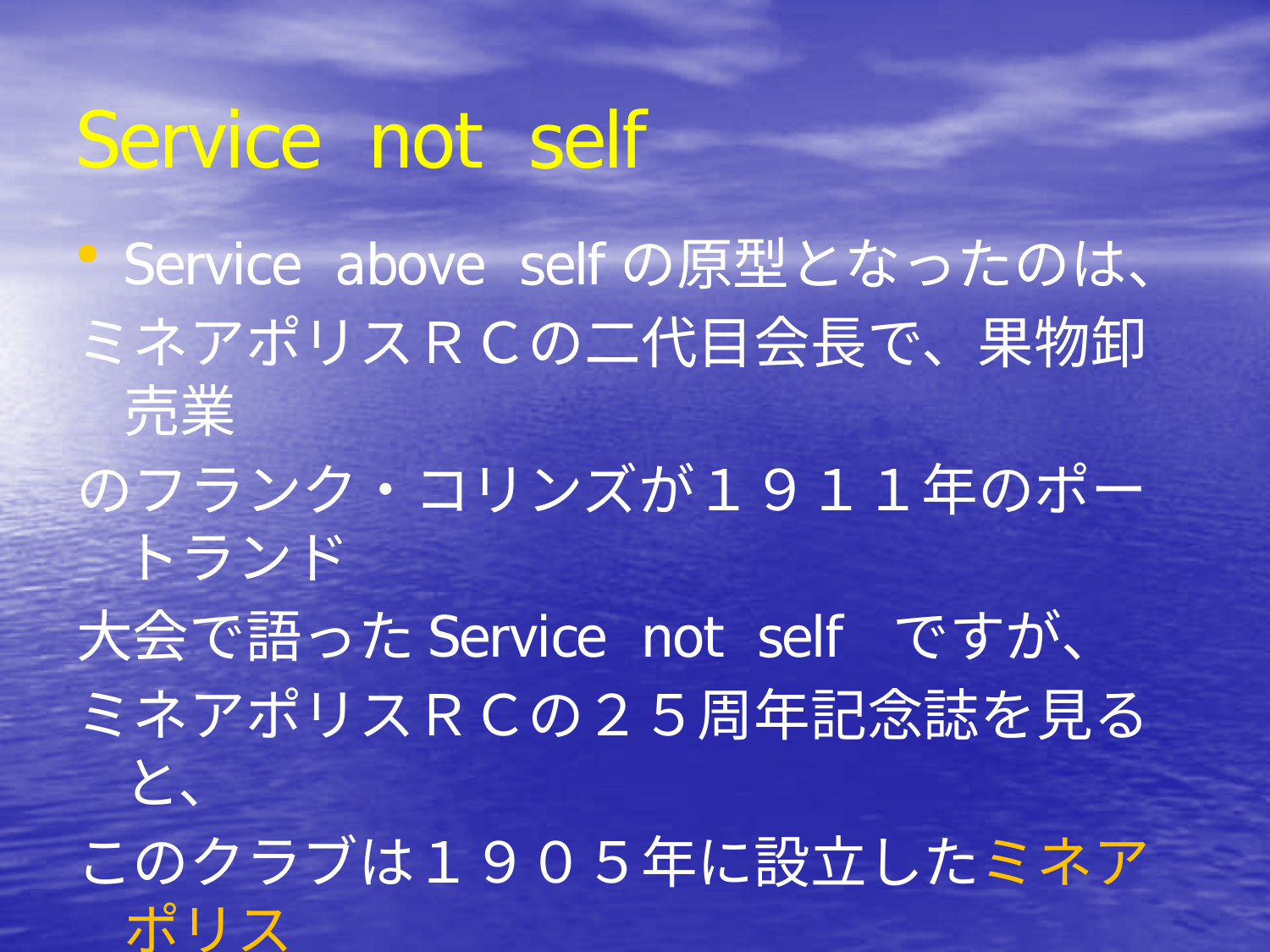

# Service  not  self
Service  above  selfの原型となったのは、
ミネアポリスＲＣの二代目会長で、果物卸売業
のフランク・コリンズが１９１１年のポートランド
大会で語ったService  not  self  ですが、
ミネアポリスＲＣの２５周年記念誌を見ると、
このクラブは１９０５年に設立したミネアポリス
・パブリシティクラブを母体にして創立されて
　おります。